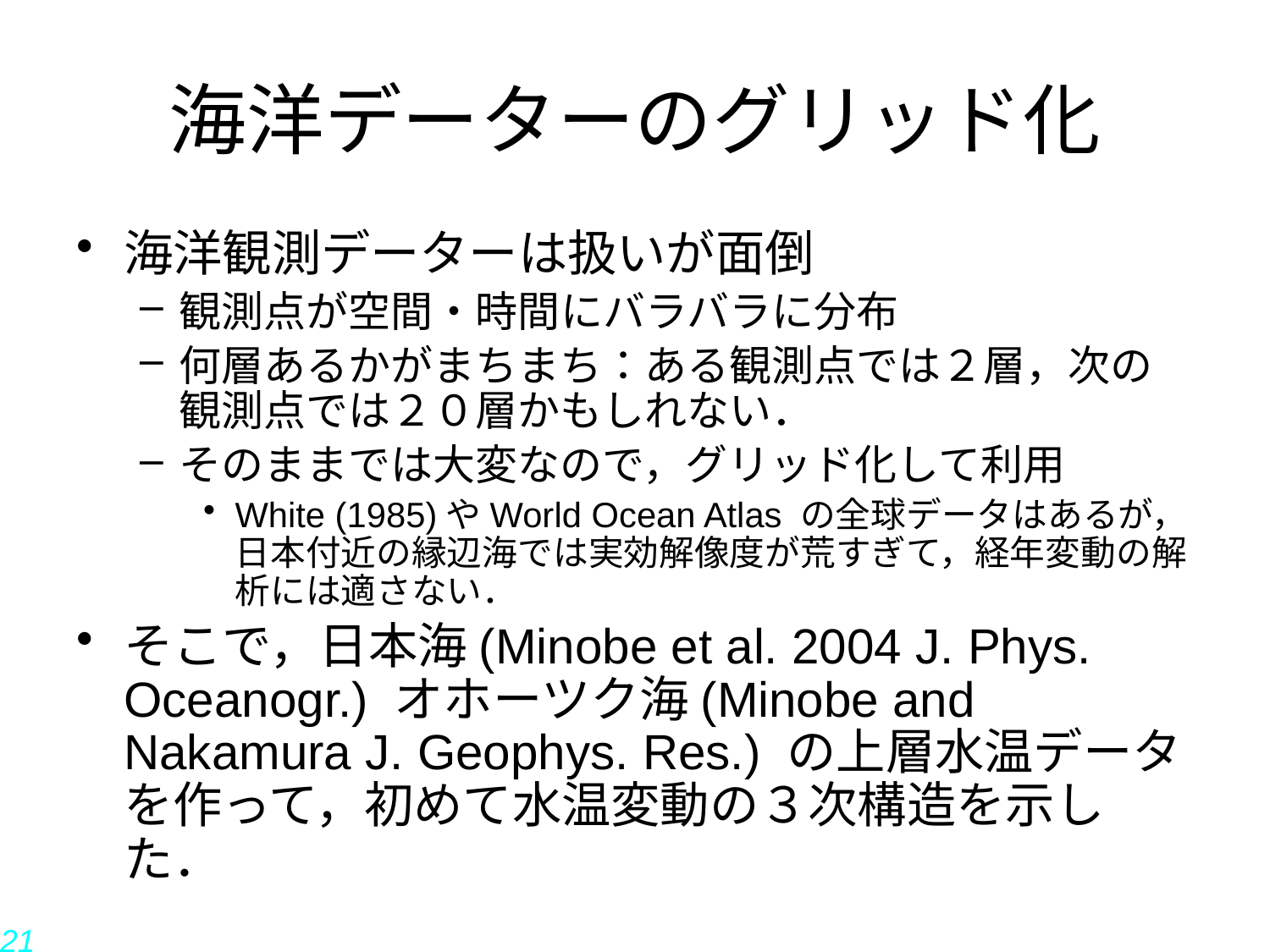

# 海洋データーのグリッド化
海洋観測データーは扱いが面倒
観測点が空間・時間にバラバラに分布
何層あるかがまちまち：ある観測点では２層，次の観測点では２０層かもしれない．
そのままでは大変なので，グリッド化して利用
White (1985)やWorld Ocean Atlas の全球データはあるが，日本付近の縁辺海では実効解像度が荒すぎて，経年変動の解析には適さない．
そこで，日本海(Minobe et al. 2004 J. Phys. Oceanogr.) オホーツク海(Minobe and Nakamura J. Geophys. Res.) の上層水温データを作って，初めて水温変動の３次構造を示した．
21